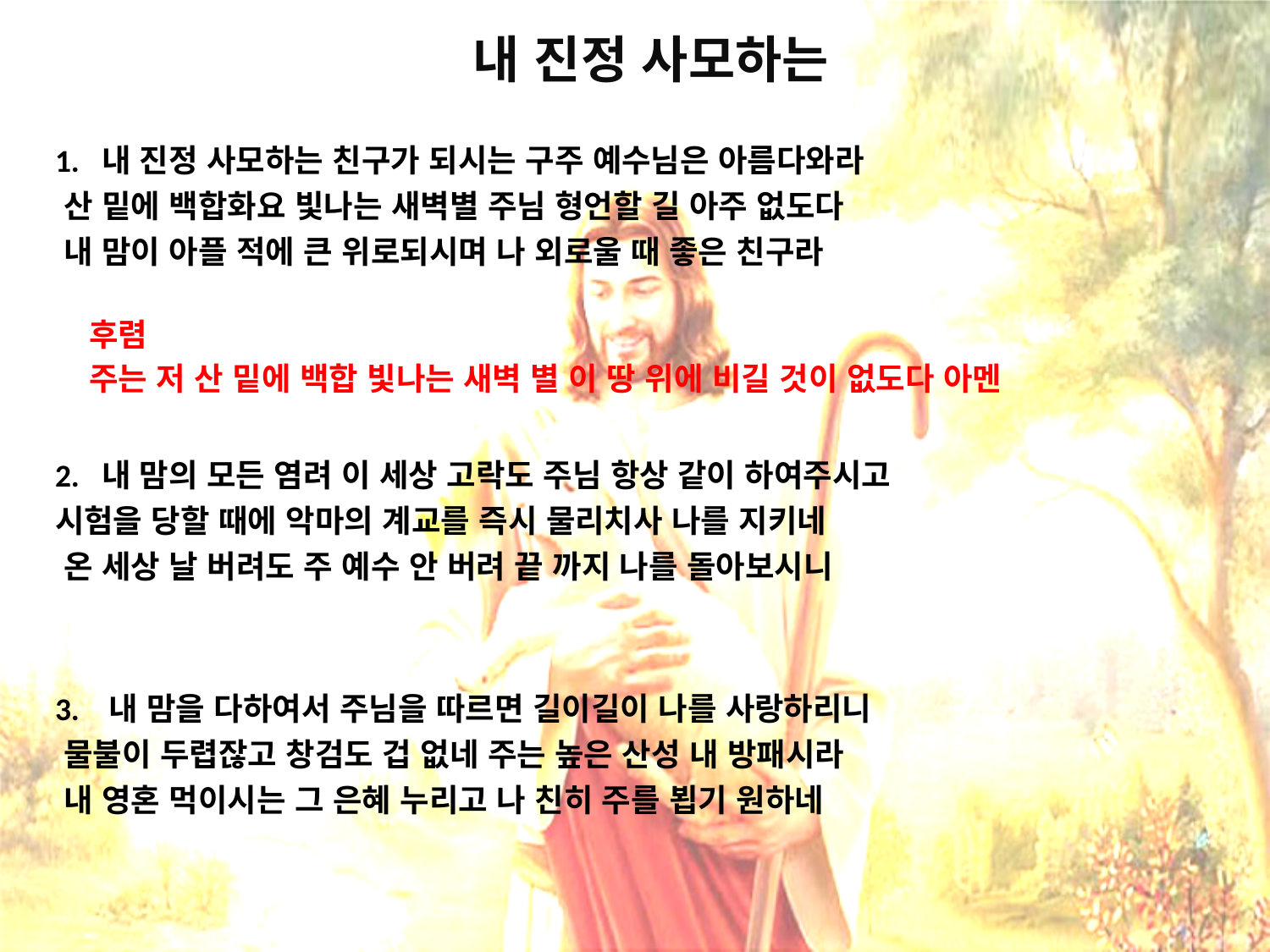

# 내 진정 사모하는
1.  내 진정 사모하는 친구가 되시는 구주 예수님은 아름다와라
 산 밑에 백합화요 빛나는 새벽별 주님 형언할 길 아주 없도다
 내 맘이 아플 적에 큰 위로되시며 나 외로울 때 좋은 친구라
   후렴
   주는 저 산 밑에 백합 빛나는 새벽 별 이 땅 위에 비길 것이 없도다 아멘

2.  내 맘의 모든 염려 이 세상 고락도 주님 항상 같이 하여주시고
시험을 당할 때에 악마의 계교를 즉시 물리치사 나를 지키네
 온 세상 날 버려도 주 예수 안 버려 끝 까지 나를 돌아보시니

3.   내 맘을 다하여서 주님을 따르면 길이길이 나를 사랑하리니
 물불이 두렵잖고 창검도 겁 없네 주는 높은 산성 내 방패시라
 내 영혼 먹이시는 그 은혜 누리고 나 친히 주를 뵙기 원하네